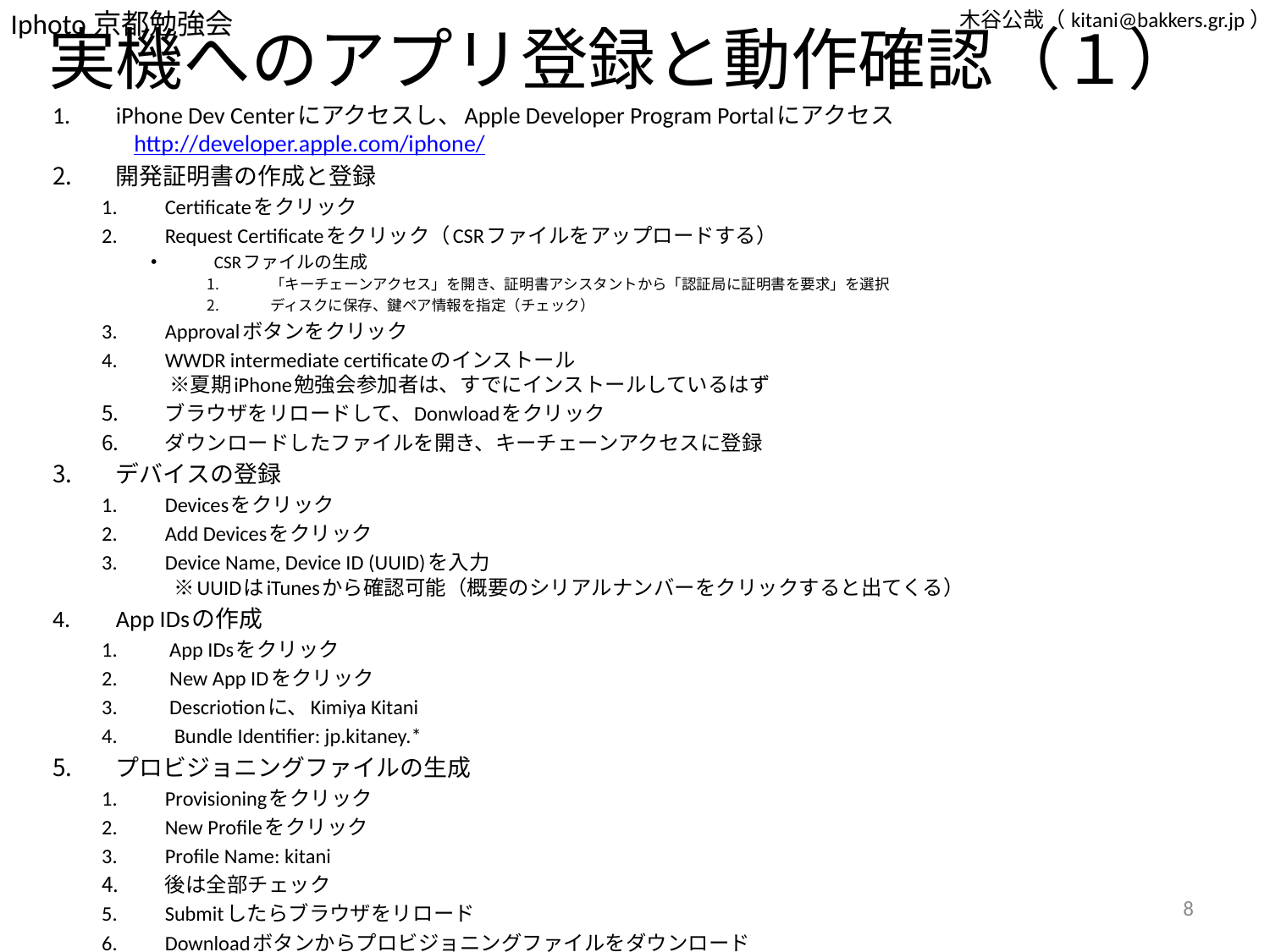

# 実機へのアプリ登録と動作確認（１）
iPhone Dev Centerにアクセスし、Apple Developer Program Portalにアクセス
   http://developer.apple.com/iphone/
開発証明書の作成と登録
Certificateをクリック
Request Certificateをクリック（CSRファイルをアップロードする）
CSRファイルの生成
「キーチェーンアクセス」を開き、証明書アシスタントから「認証局に証明書を要求」を選択
ディスクに保存、鍵ペア情報を指定（チェック）
Approvalボタンをクリック
WWDR intermediate certificateのインストール
 ※夏期iPhone勉強会参加者は、すでにインストールしているはず
ブラウザをリロードして、Donwloadをクリック
ダウンロードしたファイルを開き、キーチェーンアクセスに登録
デバイスの登録
Devicesをクリック
Add Devicesをクリック
Device Name, Device ID (UUID)を入力
  ※UUIDはiTunesから確認可能（概要のシリアルナンバーをクリックすると出てくる）
App IDsの作成
 App IDsをクリック
 New App IDをクリック
 Descriotionに、Kimiya Kitani
  Bundle Identifier: jp.kitaney.*
プロビジョニングファイルの生成
Provisioningをクリック
New Profileをクリック
Profile Name: kitani
後は全部チェック
Submitしたらブラウザをリロード
Downloadボタンからプロビジョニングファイルをダウンロード
プロビジョニングファイルをダブルクリックして、それから実機にインストールする
8